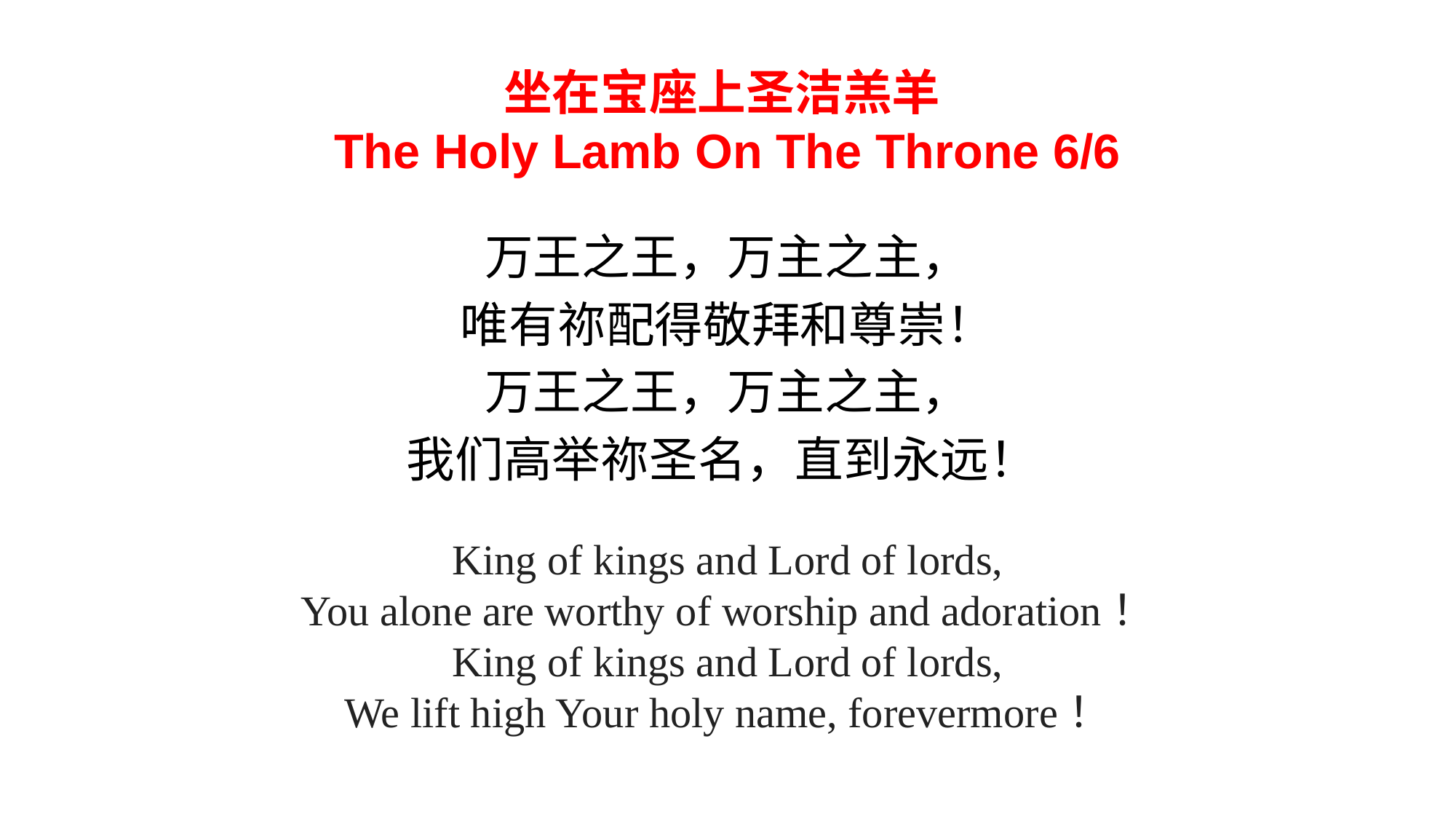

坐在宝座上圣洁羔羊
The Holy Lamb On The Throne 6/6
万王之王，万主之主，
唯有祢配得敬拜和尊崇！
万王之王，万主之主，
我们高举祢圣名，直到永远！

King of kings and Lord of lords,
You alone are worthy of worship and adoration！
King of kings and Lord of lords,
We lift high Your holy name, forevermore！